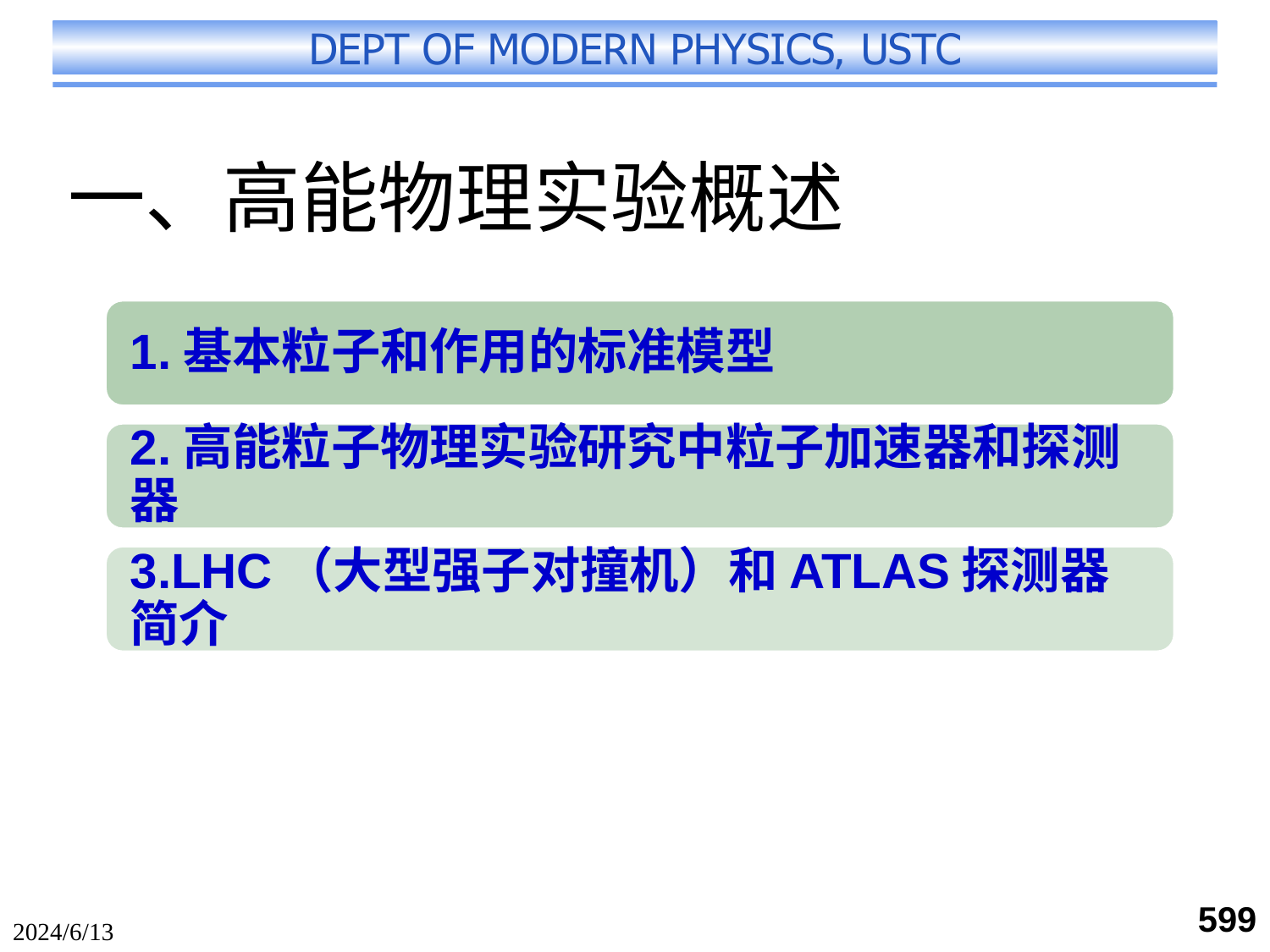

一、高能物理实验概述

1.基本粒子和作用的标准模型
2.高能粒子物理实验研究中粒子加速器和探测器
3.LHC（大型强子对撞机）和ATLAS探测器简介
599
2024/6/13